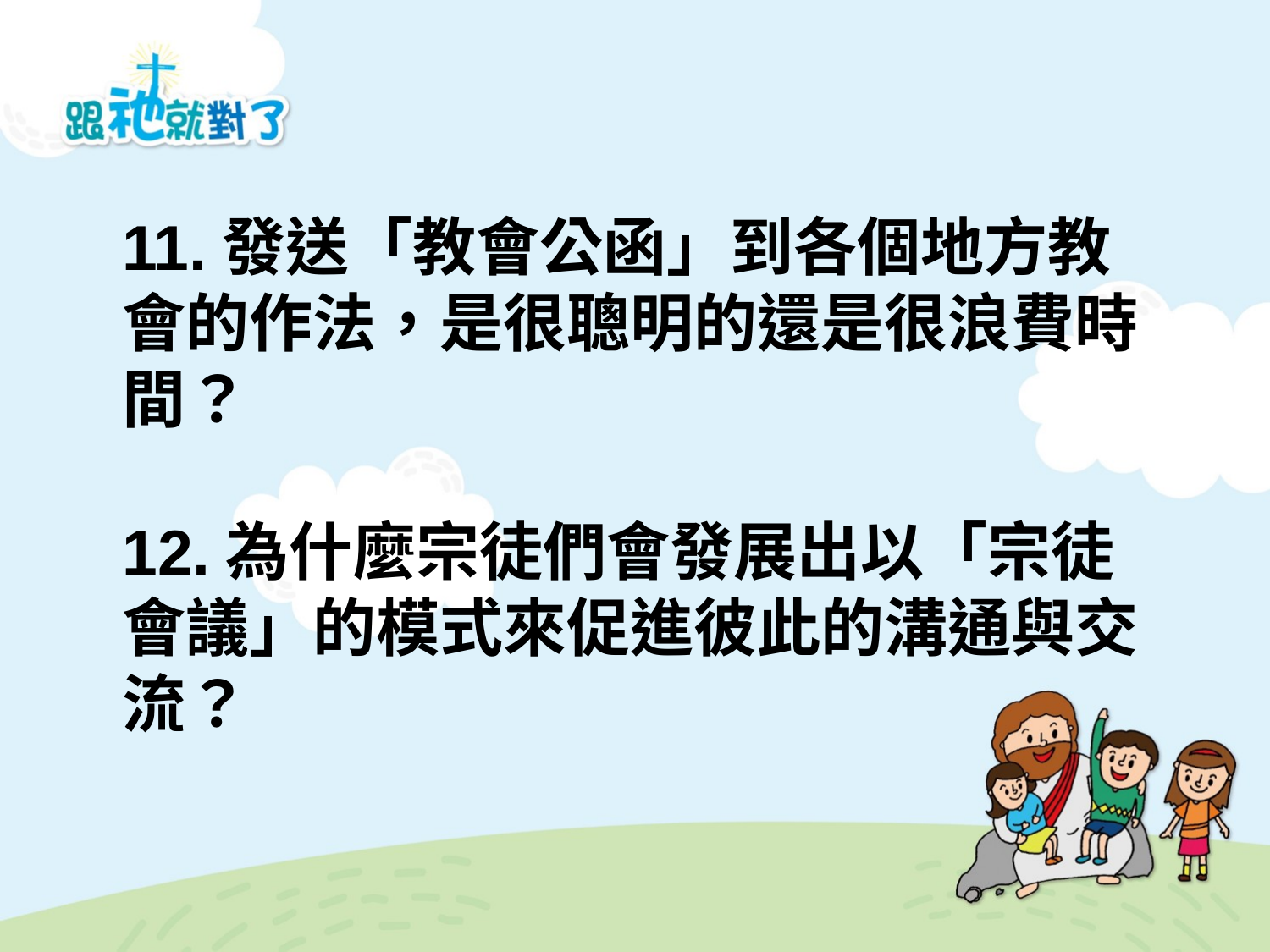

11.發送「教會公函」到各個地方教會的作法，是很聰明的還是很浪費時間？

12.為什麼宗徒們會發展出以「宗徒會議」的模式來促進彼此的溝通與交流？